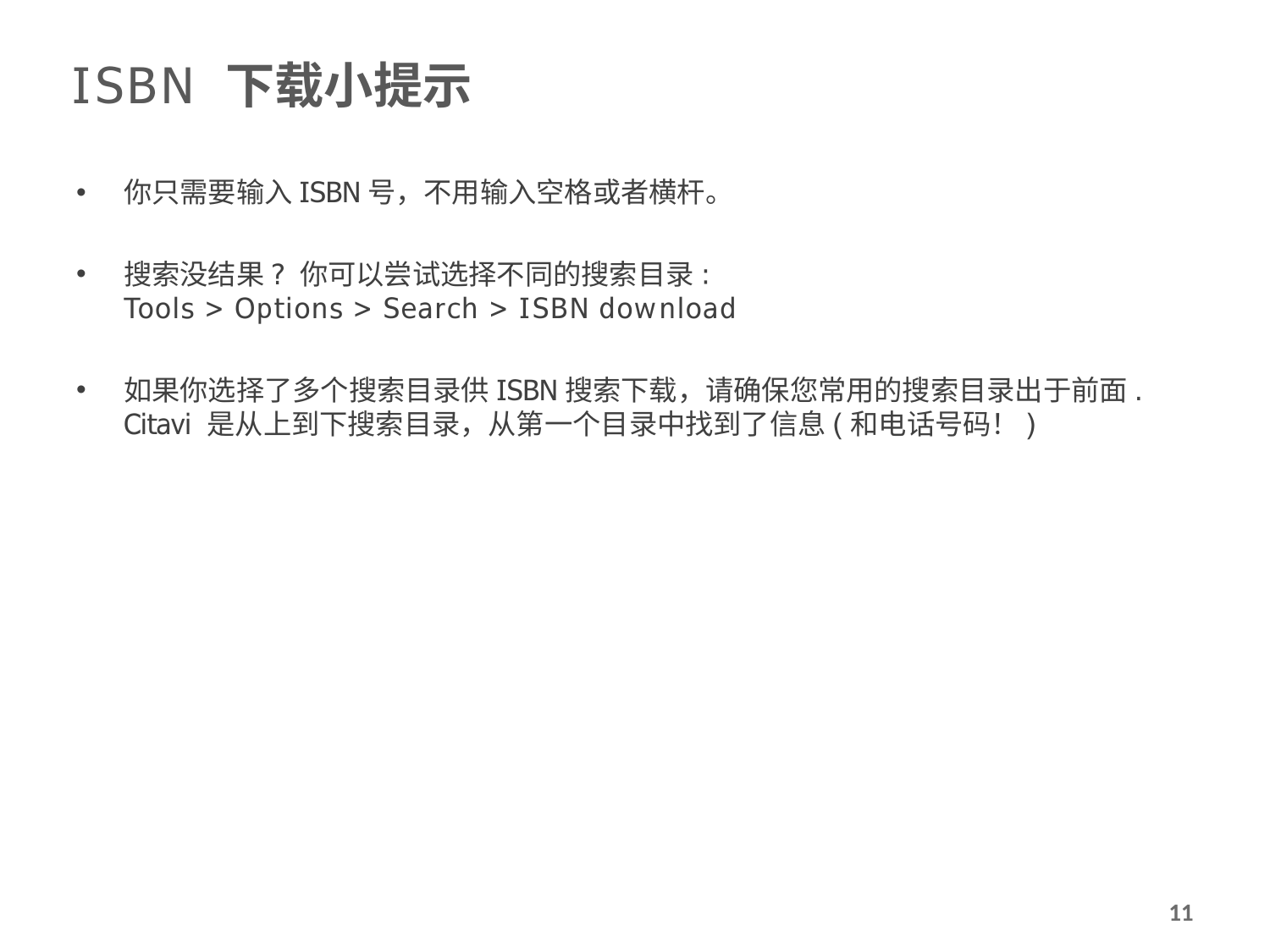

# ISBN 下载小提示
你只需要输入ISBN号，不用输入空格或者横杆。
搜索没结果? 你可以尝试选择不同的搜索目录:
Tools > Options > Search > ISBN download
如果你选择了多个搜索目录供ISBN搜索下载，请确保您常用的搜索目录出于前面. Citavi 是从上到下搜索目录，从第一个目录中找到了信息(和电话号码！)
11